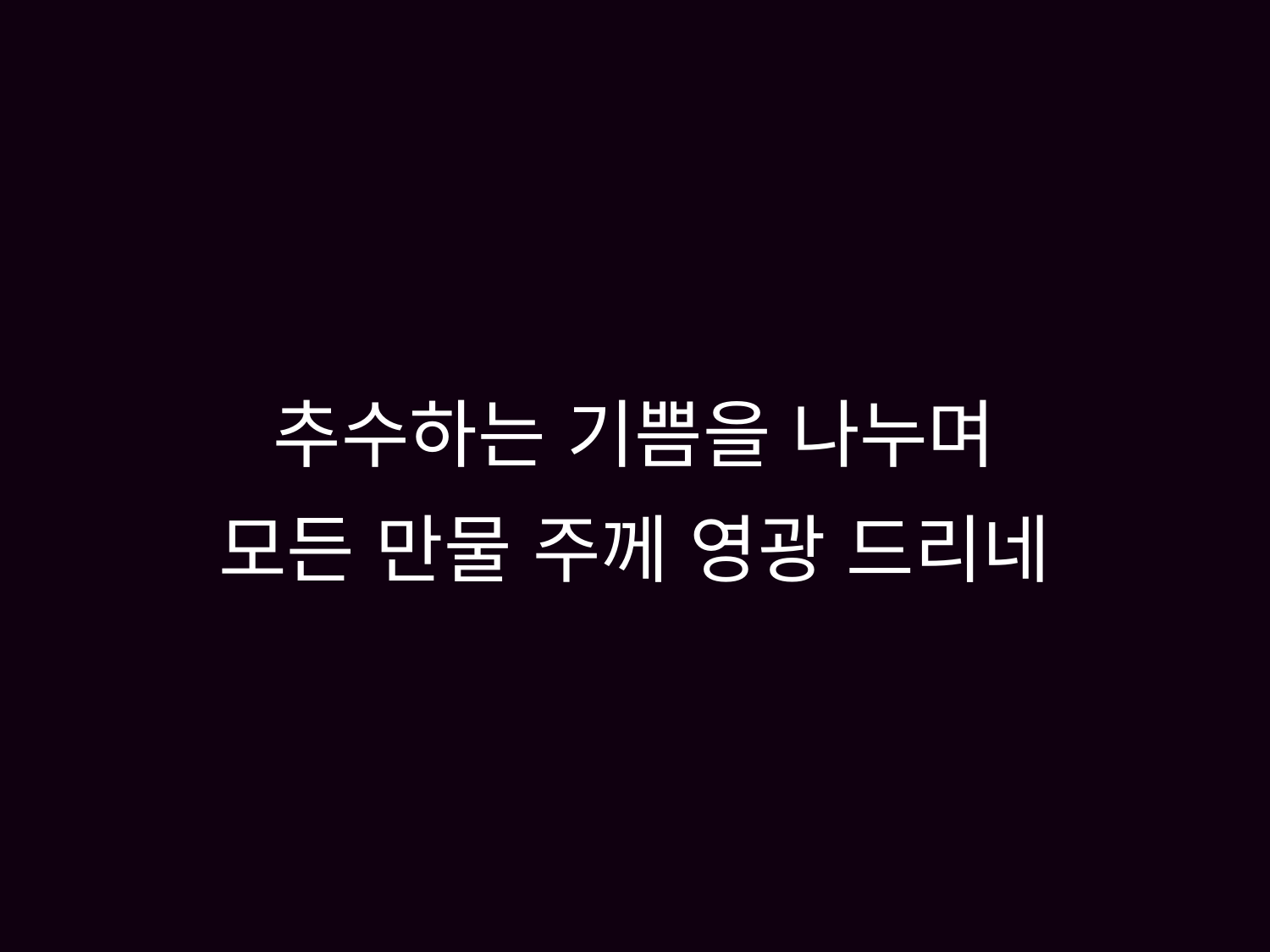

# 추수하는 기쁨을 나누며 모든 만물 주께 영광 드리네